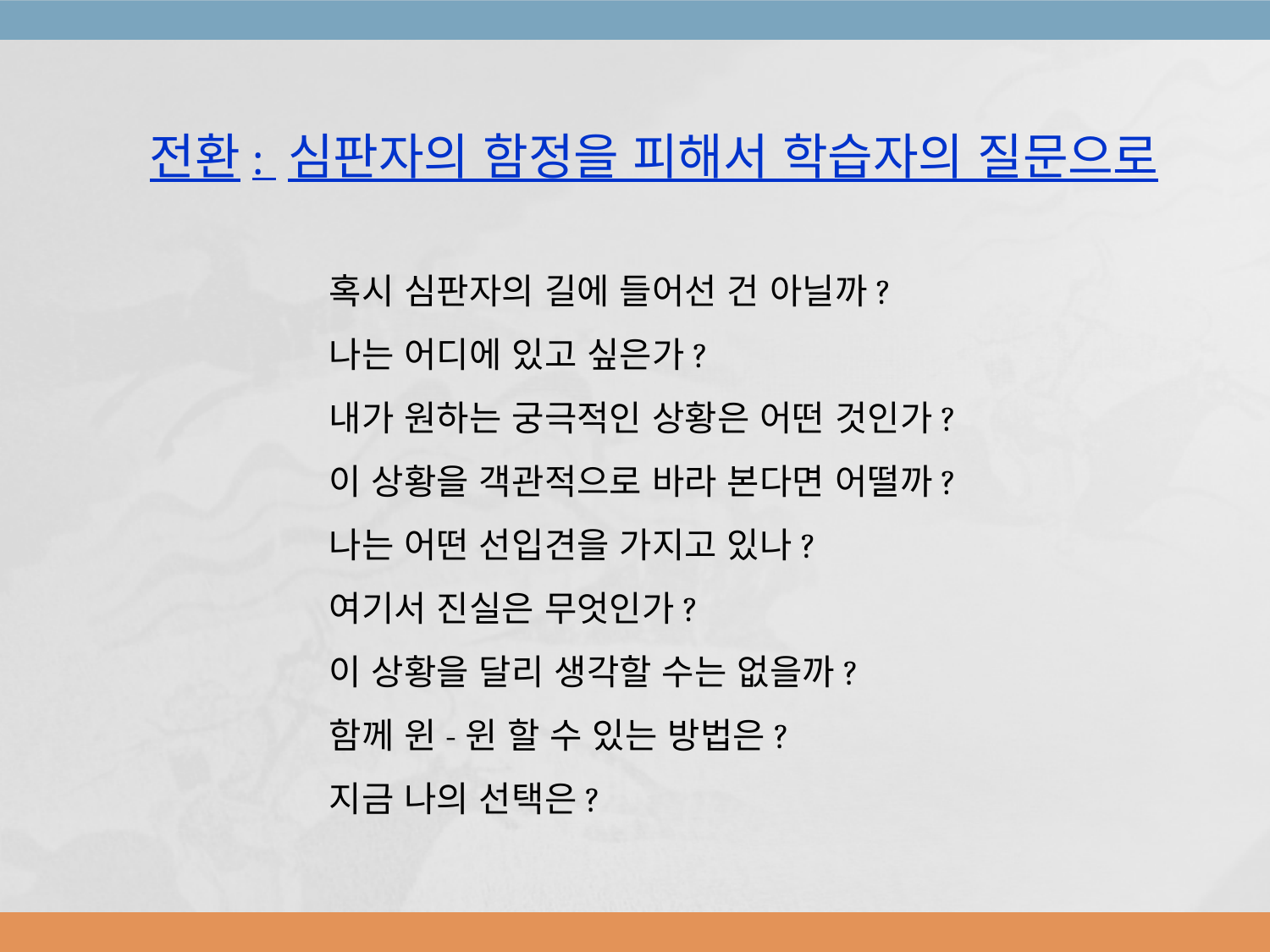

전환: 심판자의 함정을 피해서 학습자의 질문으로
혹시 심판자의 길에 들어선 건 아닐까?
나는 어디에 있고 싶은가?
내가 원하는 궁극적인 상황은 어떤 것인가?
이 상황을 객관적으로 바라 본다면 어떨까?
나는 어떤 선입견을 가지고 있나?
여기서 진실은 무엇인가?
이 상황을 달리 생각할 수는 없을까?
함께 윈-윈 할 수 있는 방법은?
지금 나의 선택은?